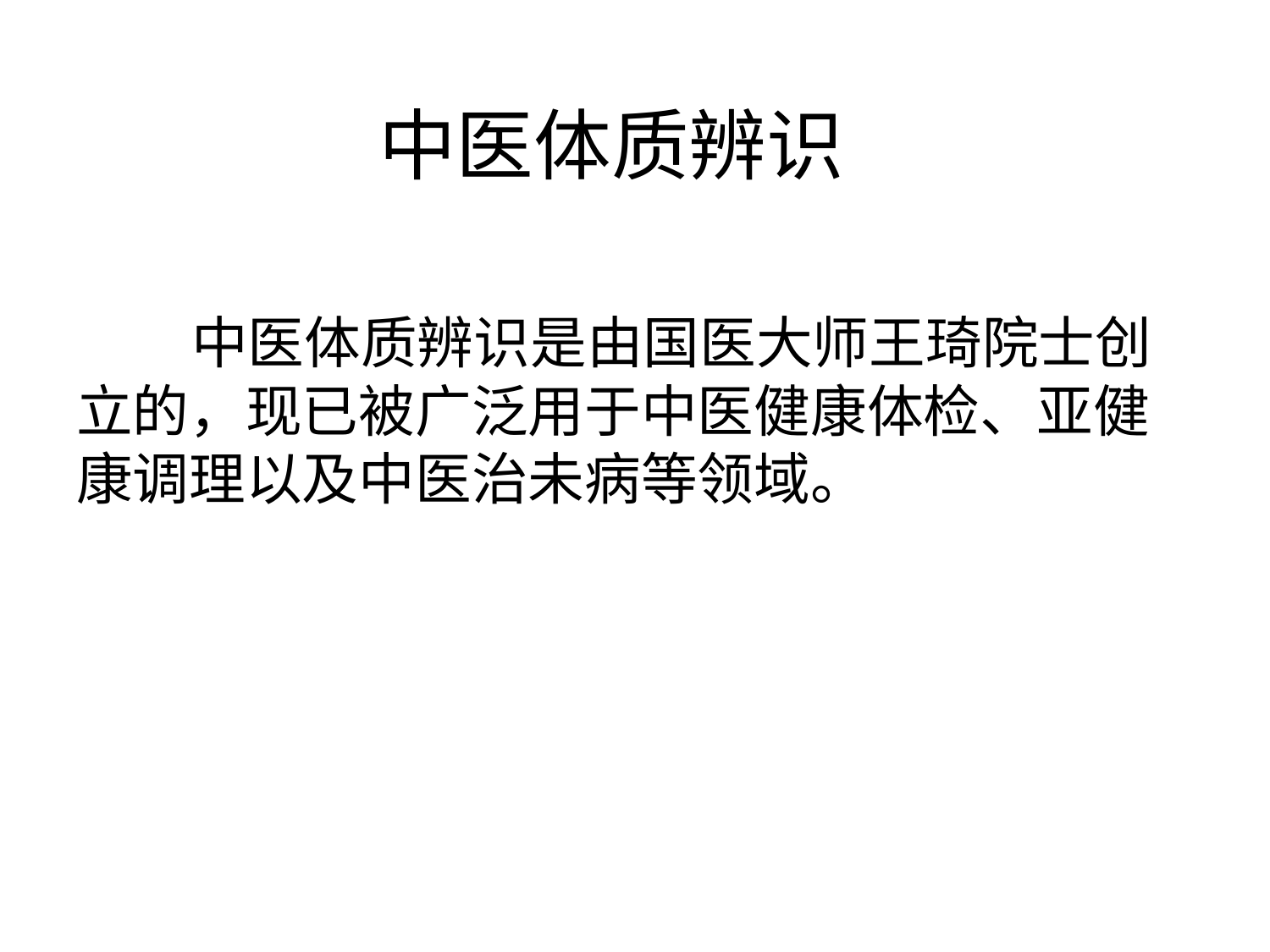

# 中医体质辨识

        中医体质辨识是由国医大师王琦院士创立的，现已被广泛用于中医健康体检、亚健康调理以及中医治未病等领域。